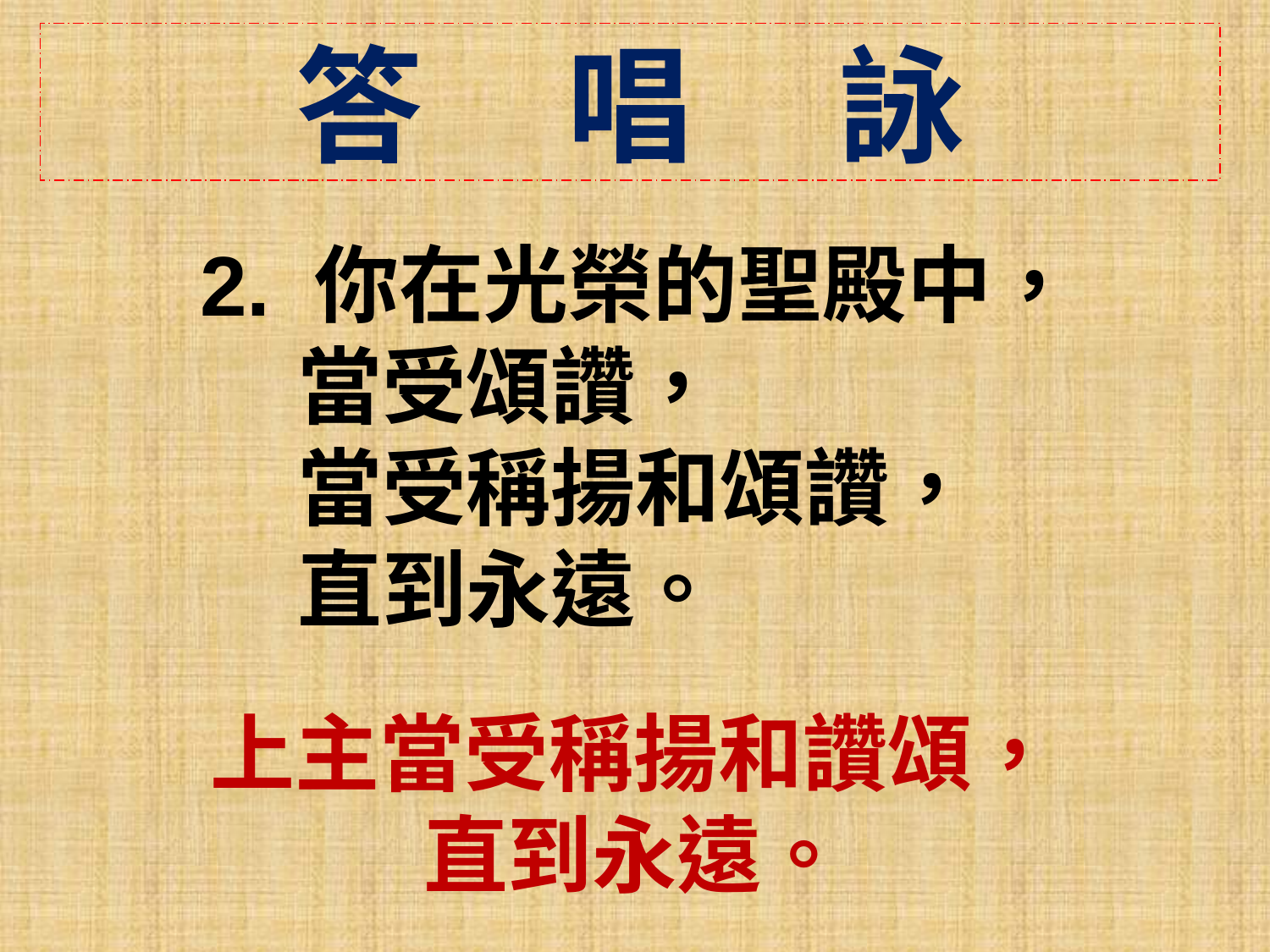

答     唱     詠
2. 你在光榮的聖殿中，
    當受頌讚，
    當受稱揚和頌讚，
    直到永遠。
上主當受稱揚和讚頌，
直到永遠。